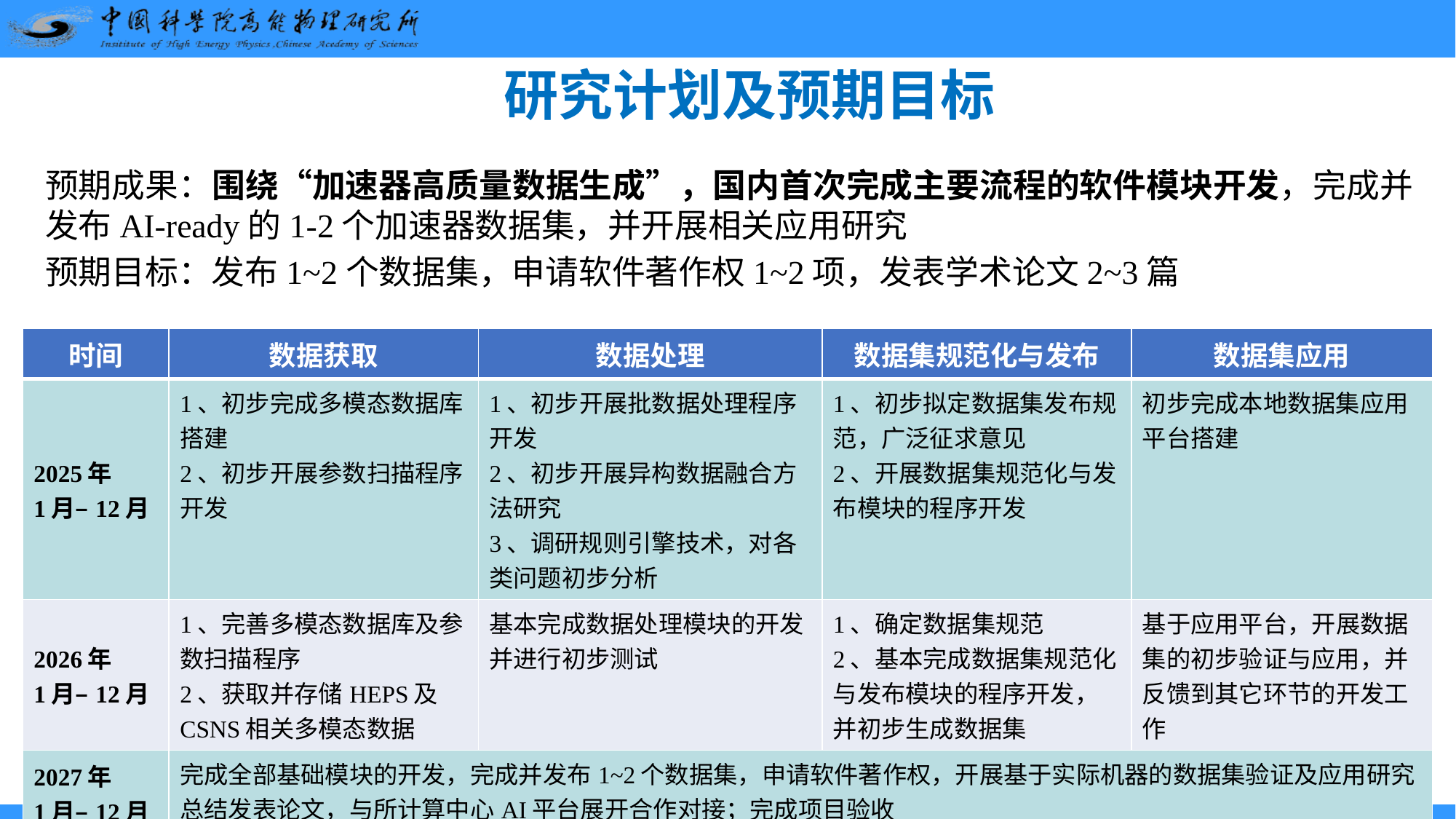

研究计划及预期目标
预期成果：围绕“加速器高质量数据生成”，国内首次完成主要流程的软件模块开发，完成并发布AI-ready的1-2个加速器数据集，并开展相关应用研究
预期目标：发布1~2个数据集，申请软件著作权1~2项，发表学术论文2~3篇
| 时间 | 数据获取 | 数据处理 | 数据集规范化与发布 | 数据集应用 |
| --- | --- | --- | --- | --- |
| 2025年 1月–12月 | 1、初步完成多模态数据库搭建 2、初步开展参数扫描程序开发 | 1、初步开展批数据处理程序开发 2、初步开展异构数据融合方法研究 3、调研规则引擎技术，对各类问题初步分析 | 1、初步拟定数据集发布规范，广泛征求意见 2、开展数据集规范化与发布模块的程序开发 | 初步完成本地数据集应用平台搭建 |
| 2026年 1月–12月 | 1、完善多模态数据库及参数扫描程序 2、获取并存储HEPS及CSNS相关多模态数据 | 基本完成数据处理模块的开发并进行初步测试 | 1、确定数据集规范 2、基本完成数据集规范化与发布模块的程序开发，并初步生成数据集 | 基于应用平台，开展数据集的初步验证与应用，并反馈到其它环节的开发工作 |
| 2027年 1月–12月 | 完成全部基础模块的开发，完成并发布1~2个数据集，申请软件著作权，开展基于实际机器的数据集验证及应用研究总结发表论文，与所计算中心AI平台展开合作对接；完成项目验收 |  |  |  |
Yi Jiao, IHEP, jiaoyi@ihep.ac.cn
20